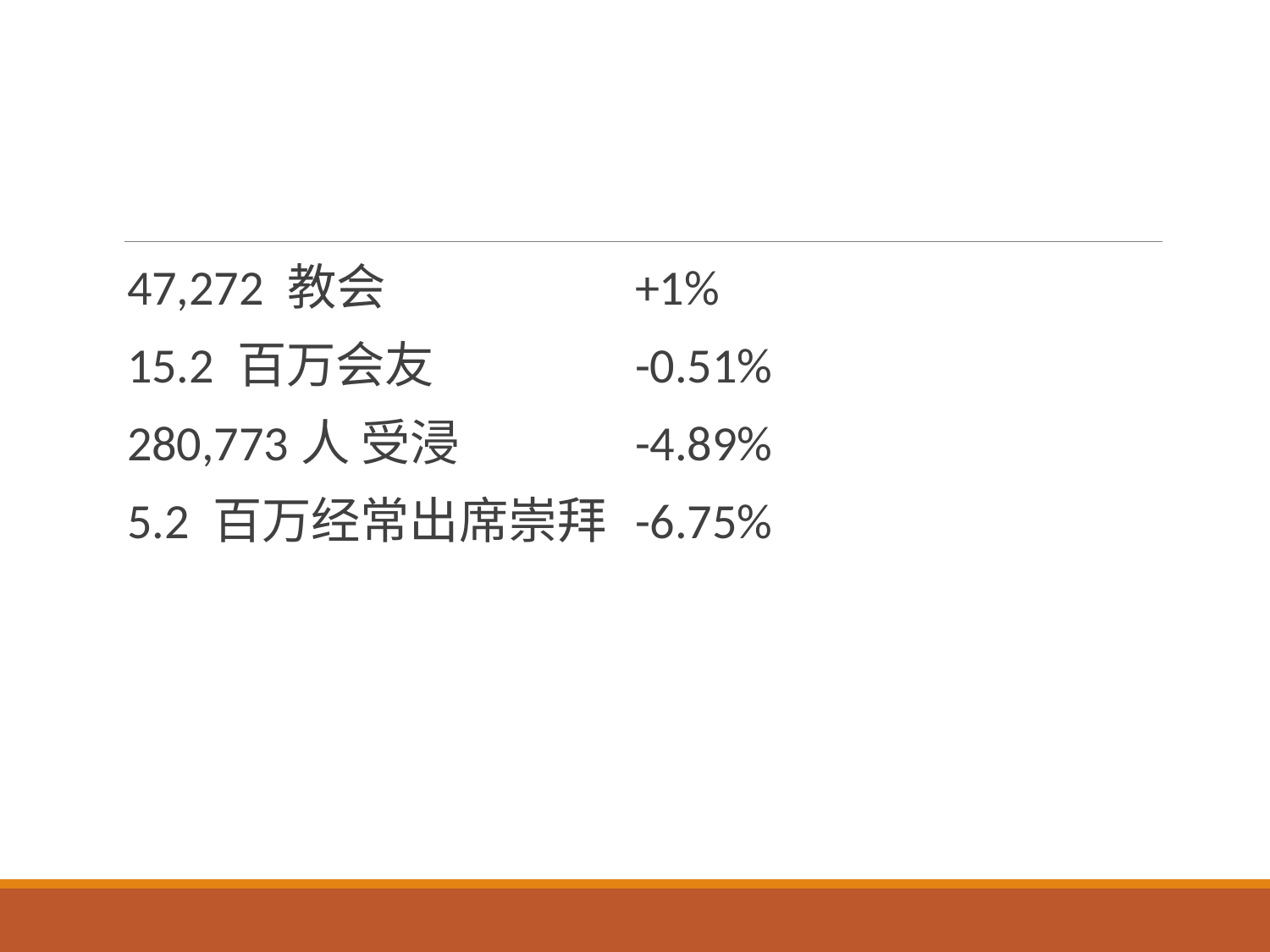

#
47,272 教会		+1%
15.2 百万会友		-0.51%
280,773人 受浸		-4.89%
5.2 百万经常出席崇拜	-6.75%